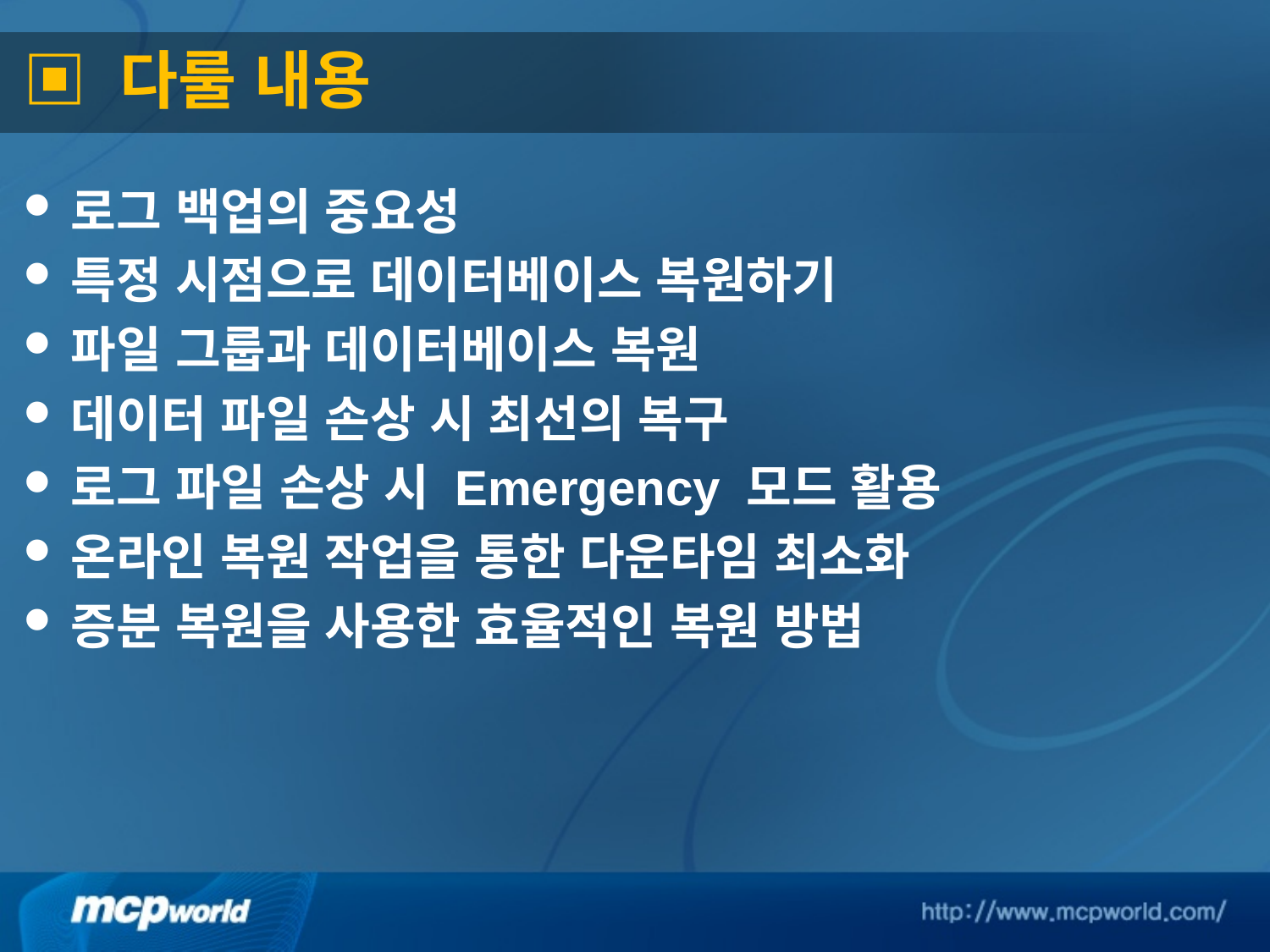

# ▣ 다룰 내용
로그 백업의 중요성
특정 시점으로 데이터베이스 복원하기
파일 그룹과 데이터베이스 복원
데이터 파일 손상 시 최선의 복구
로그 파일 손상 시 Emergency 모드 활용
온라인 복원 작업을 통한 다운타임 최소화
증분 복원을 사용한 효율적인 복원 방법